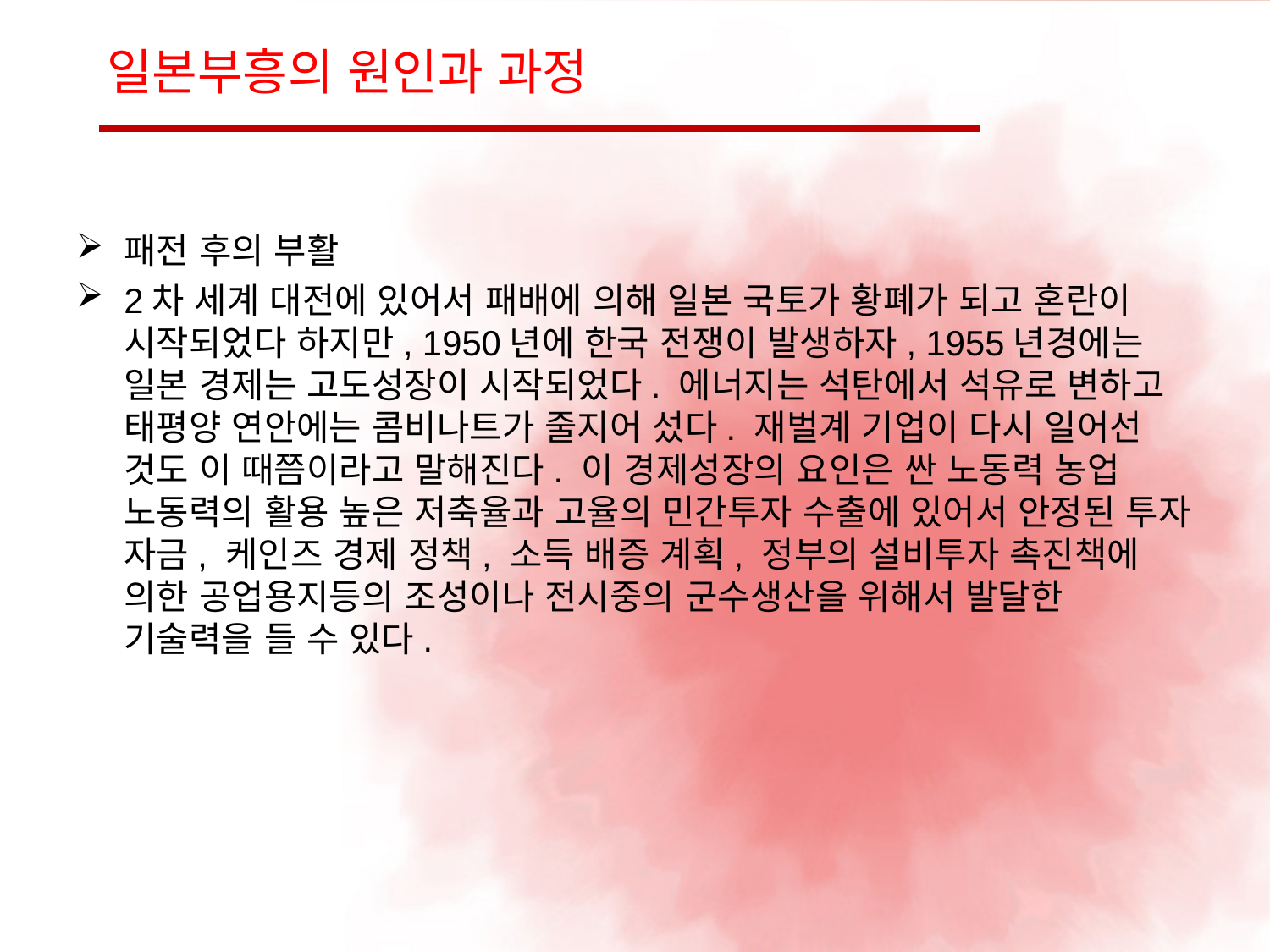

# 일본부흥의 원인과 과정
패전 후의 부활
2차 세계 대전에 있어서 패배에 의해 일본 국토가 황폐가 되고 혼란이 시작되었다 하지만, 1950년에 한국 전쟁이 발생하자, 1955년경에는 일본 경제는 고도성장이 시작되었다. 에너지는 석탄에서 석유로 변하고 태평양 연안에는 콤비나트가 줄지어 섰다. 재벌계 기업이 다시 일어선 것도 이 때쯤이라고 말해진다. 이 경제성장의 요인은 싼 노동력 농업 노동력의 활용 높은 저축율과 고율의 민간투자 수출에 있어서 안정된 투자 자금, 케인즈 경제 정책, 소득 배증 계획, 정부의 설비투자 촉진책에 의한 공업용지등의 조성이나 전시중의 군수생산을 위해서 발달한 기술력을 들 수 있다.